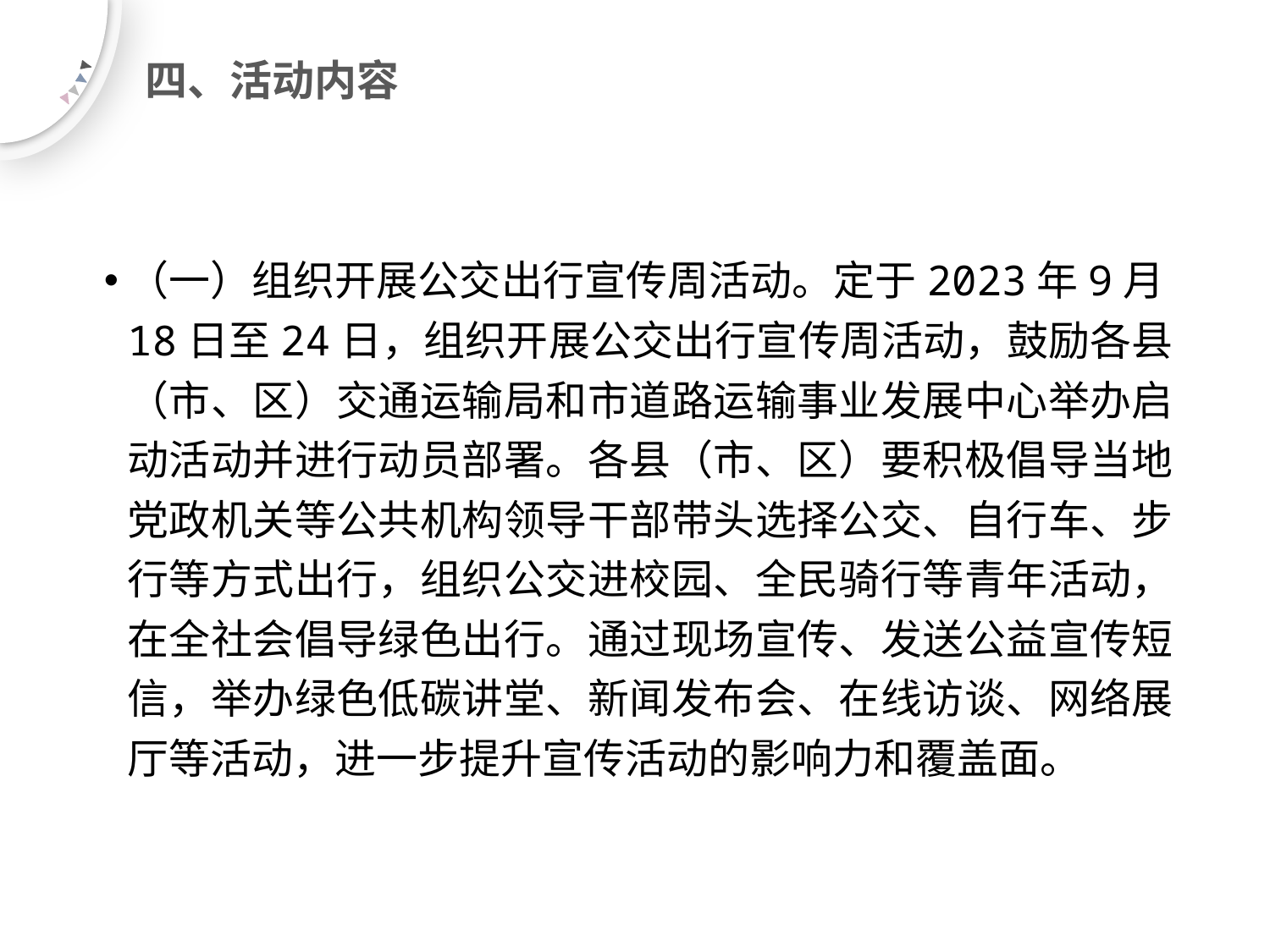

# 四、活动内容
（一）组织开展公交出行宣传周活动。定于2023年9月18日至24日，组织开展公交出行宣传周活动，鼓励各县（市、区）交通运输局和市道路运输事业发展中心举办启动活动并进行动员部署。各县（市、区）要积极倡导当地党政机关等公共机构领导干部带头选择公交、自行车、步行等方式出行，组织公交进校园、全民骑行等青年活动，在全社会倡导绿色出行。通过现场宣传、发送公益宣传短信，举办绿色低碳讲堂、新闻发布会、在线访谈、网络展厅等活动，进一步提升宣传活动的影响力和覆盖面。